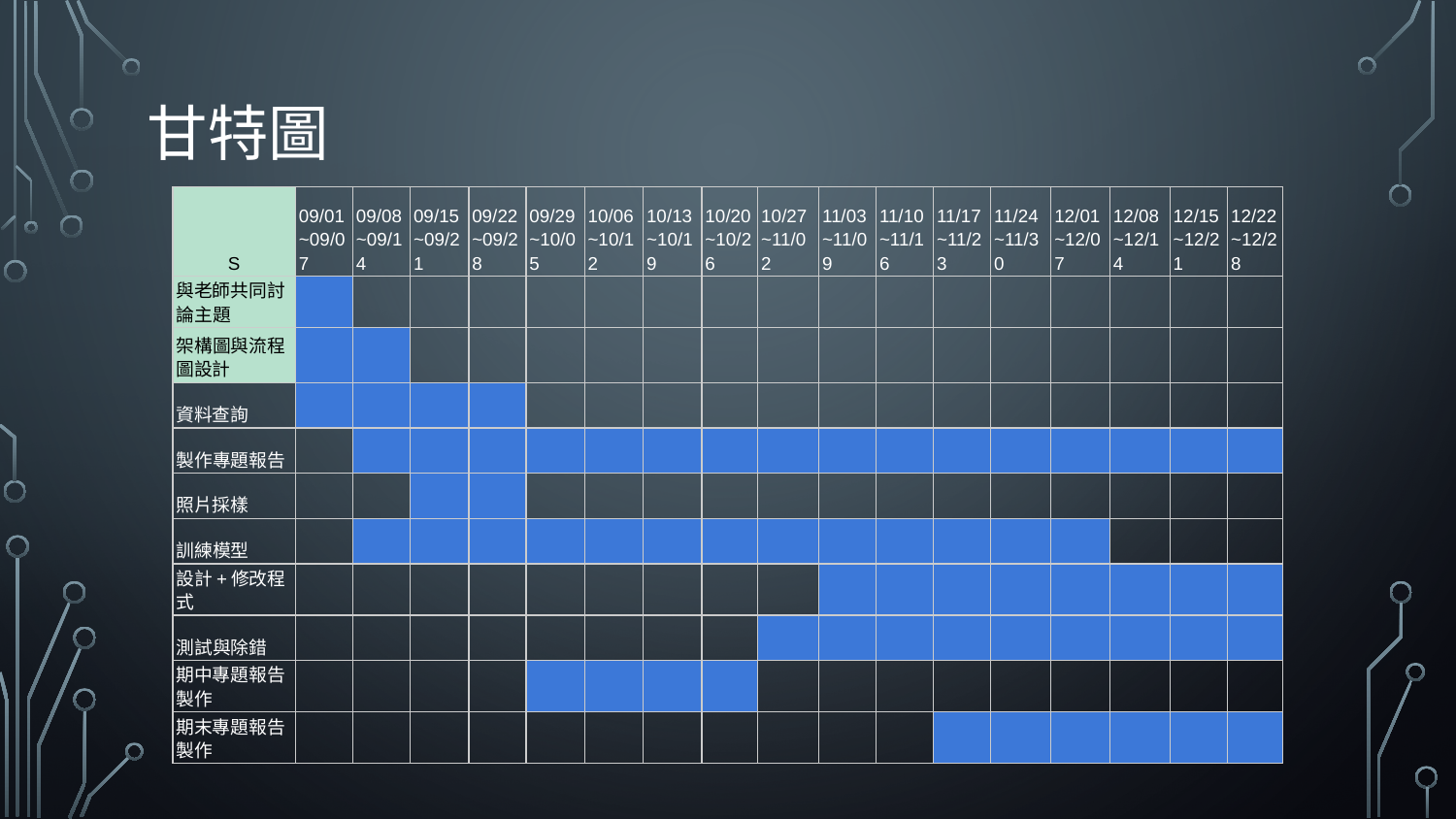

# 甘特圖
| S | 09/01~09/07 | 09/08~09/14 | 09/15~09/21 | 09/22~09/28 | 09/29~10/05 | 10/06~10/12 | 10/13~10/19 | 10/20~10/26 | 10/27~11/02 | 11/03~11/09 | 11/10~11/16 | 11/17~11/23 | 11/24~11/30 | 12/01~12/07 | 12/08~12/14 | 12/15~12/21 | 12/22~12/28 |
| --- | --- | --- | --- | --- | --- | --- | --- | --- | --- | --- | --- | --- | --- | --- | --- | --- | --- |
| 與老師共同討論主題 |  |  |  |  |  |  |  |  |  |  |  |  |  |  |  |  |  |
| 架構圖與流程圖設計 |  |  |  |  |  |  |  |  |  |  |  |  |  |  |  |  |  |
| 資料查詢 |  |  |  |  |  |  |  |  |  |  |  |  |  |  |  |  |  |
| 製作專題報告 |  |  |  |  |  |  |  |  |  |  |  |  |  |  |  |  |  |
| 照片採樣 |  |  |  |  |  |  |  |  |  |  |  |  |  |  |  |  |  |
| 訓練模型 |  |  |  |  |  |  |  |  |  |  |  |  |  |  |  |  |  |
| 設計+修改程式 |  |  |  |  |  |  |  |  |  |  |  |  |  |  |  |  |  |
| 測試與除錯 |  |  |  |  |  |  |  |  |  |  |  |  |  |  |  |  |  |
| 期中專題報告製作 |  |  |  |  |  |  |  |  |  |  |  |  |  |  |  |  |  |
| 期末專題報告製作 |  |  |  |  |  |  |  |  |  |  |  |  |  |  |  |  |  |